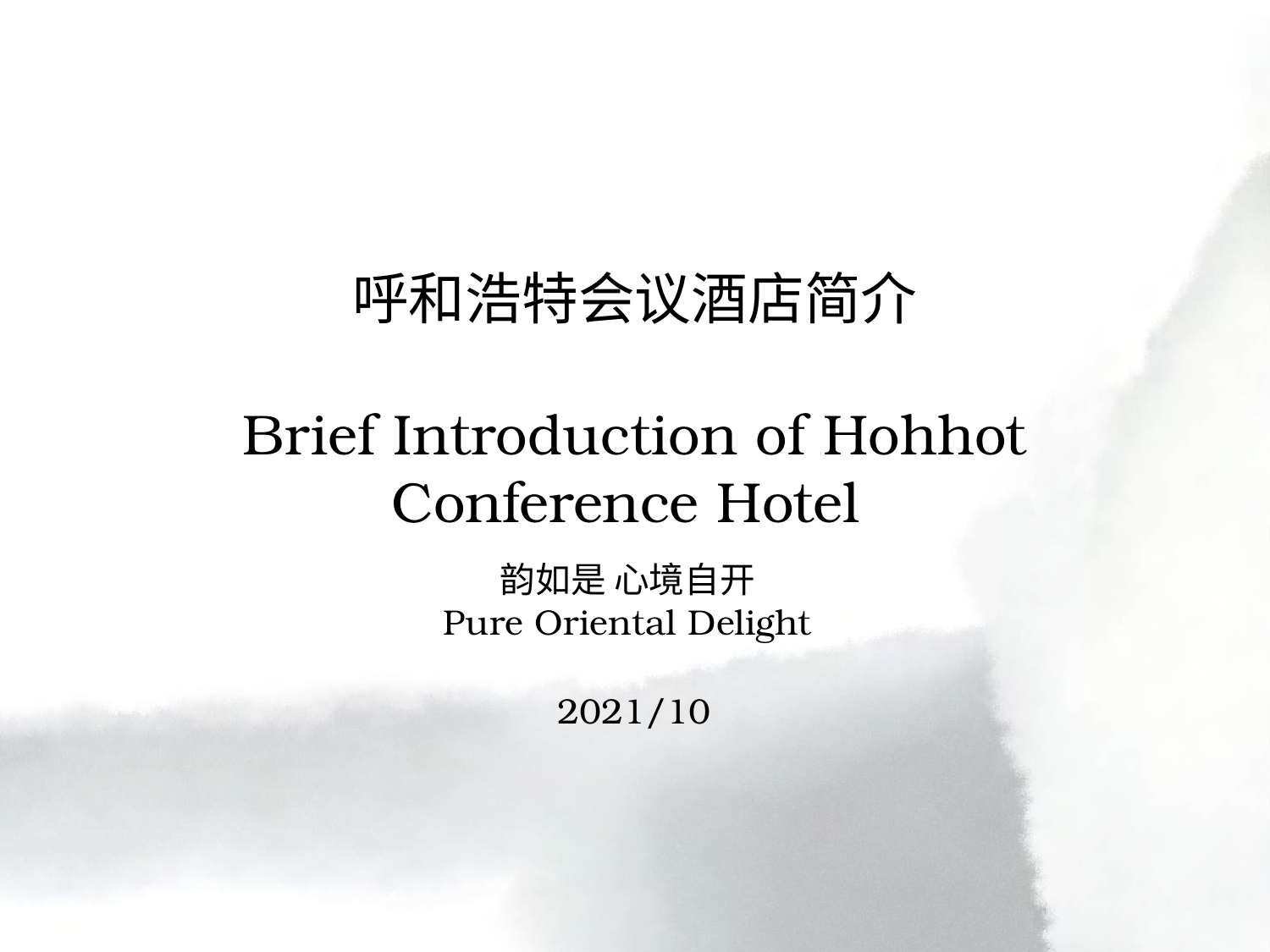

呼和浩特会议酒店简介

Brief Introduction of Hohhot Conference Hotel

韵如是 心境自开
Pure Oriental Delight
2021/10